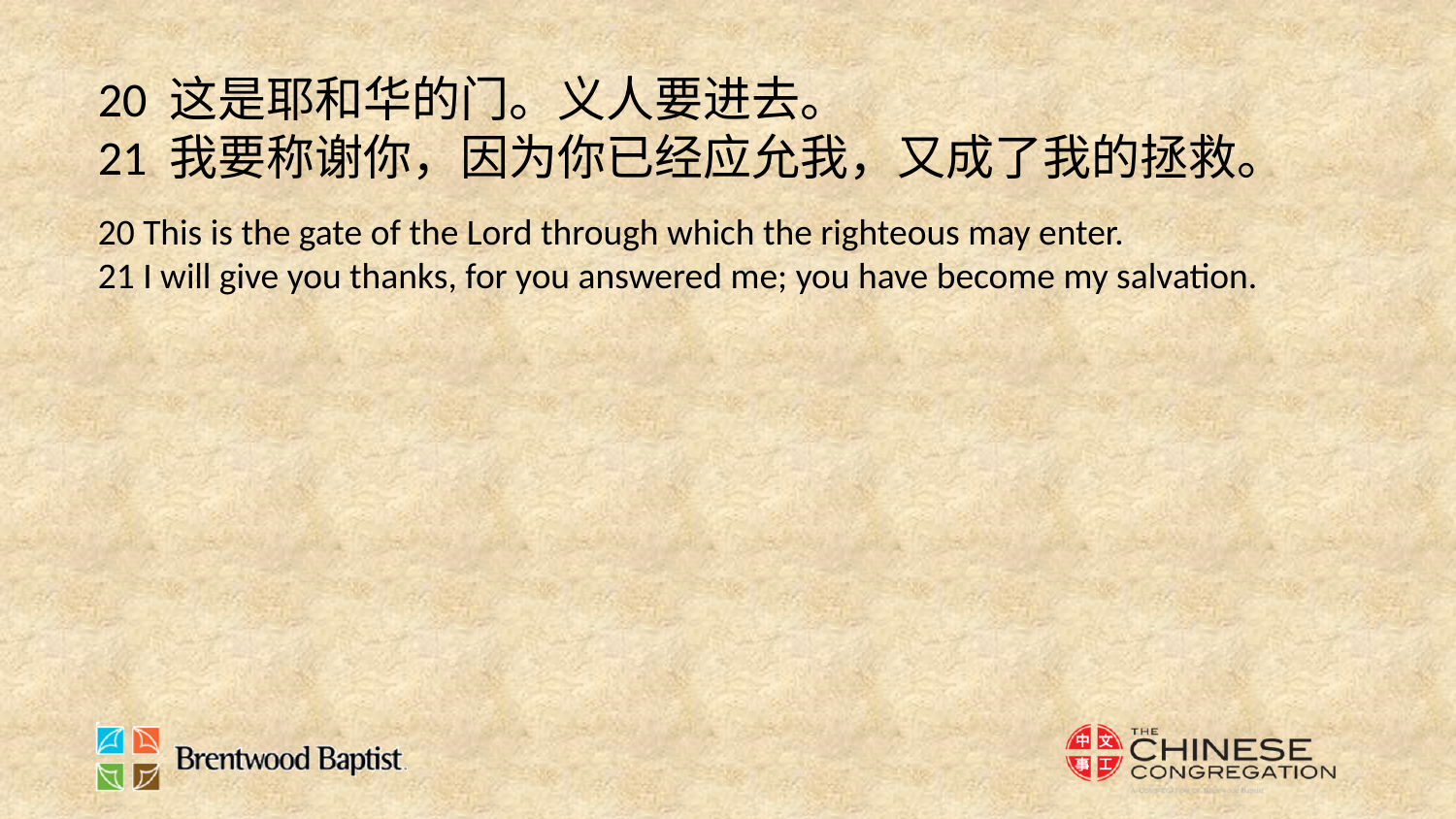

20 这是耶和华的门。义人要进去。
21 我要称谢你，因为你已经应允我，又成了我的拯救。

20 This is the gate of the Lord through which the righteous may enter.
21 I will give you thanks, for you answered me; you have become my salvation.